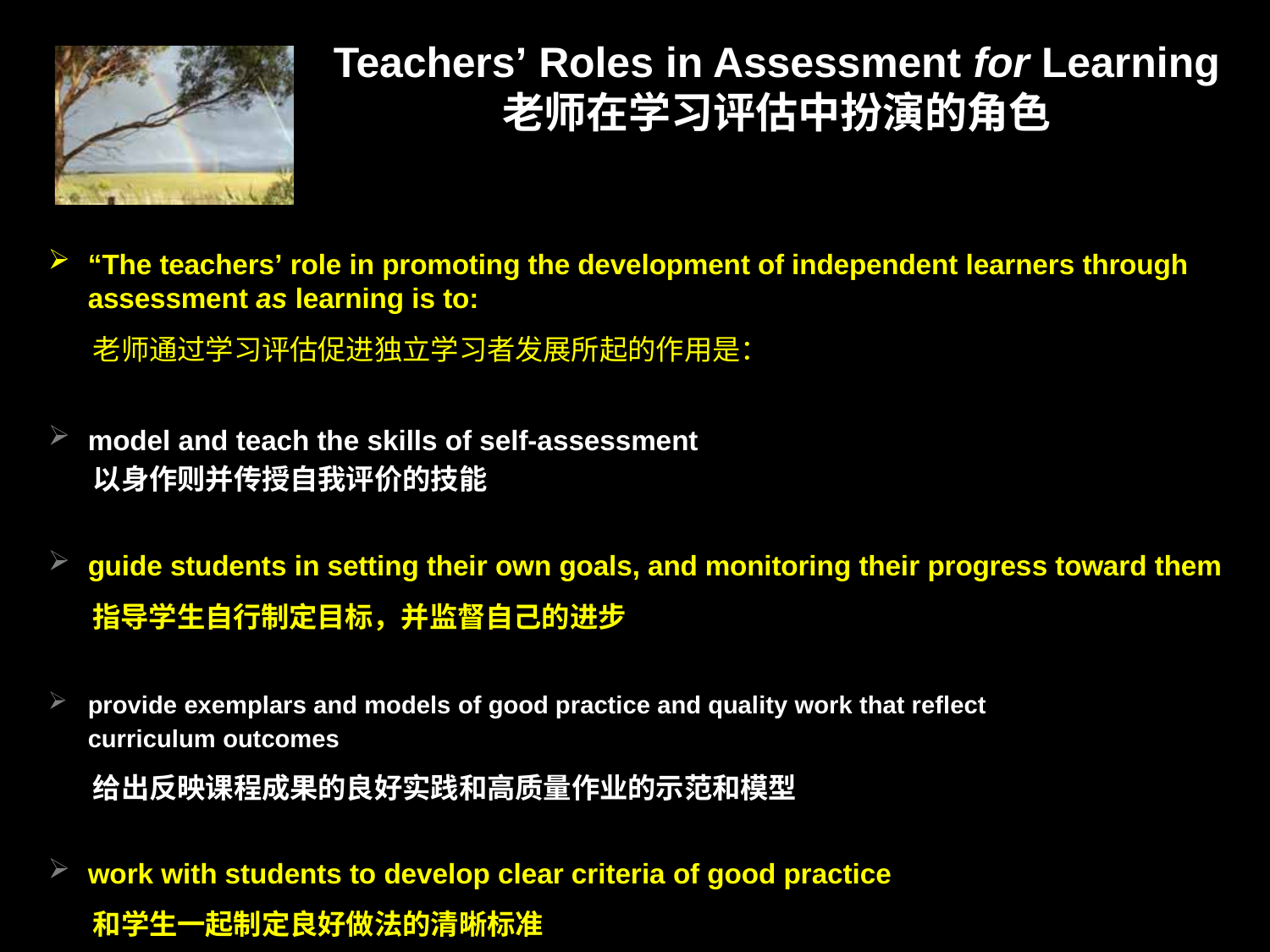

# Teachers’ Roles in Assessment for Learning 老师在学习评估中扮演的角色

“The teachers’ role in promoting the development of independent learners through assessment as learning is to:
      老师通过学习评估促进独立学习者发展所起的作用是：

model and teach the skills of self-assessment
      以身作则并传授自我评价的技能

guide students in setting their own goals, and monitoring their progress toward them
      指导学生自行制定目标，并监督自己的进步

provide exemplars and models of good practice and quality work that reflect curriculum outcomes
      给出反映课程成果的良好实践和高质量作业的示范和模型

work with students to develop clear criteria of good practice
      和学生一起制定良好做法的清晰标准